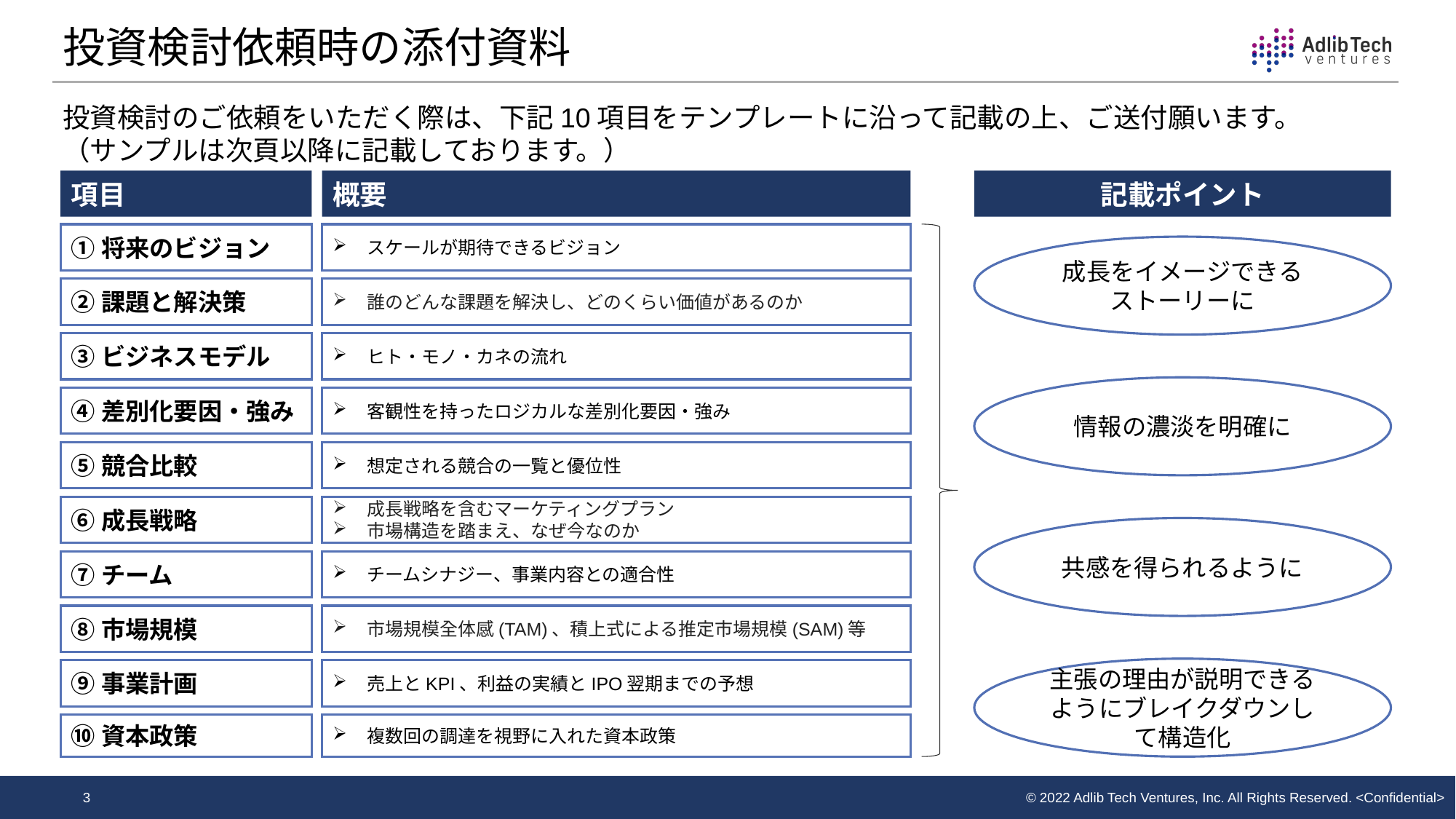

# 投資検討依頼時の添付資料
投資検討のご依頼をいただく際は、下記10項目をテンプレートに沿って記載の上、ご送付願います。
（サンプルは次頁以降に記載しております。）
項目
概要
記載ポイント

①将来のビジョン
スケールが期待できるビジョン
成長をイメージできる
ストーリーに
②課題と解決策
誰のどんな課題を解決し、どのくらい価値があるのか
③ビジネスモデル
ヒト・モノ・カネの流れ
情報の濃淡を明確に
④差別化要因・強み
客観性を持ったロジカルな差別化要因・強み
⑤競合比較
想定される競合の一覧と優位性
⑥成長戦略
成長戦略を含むマーケティングプラン
市場構造を踏まえ、なぜ今なのか
共感を得られるように
⑦チーム
チームシナジー、事業内容との適合性
⑧市場規模
市場規模全体感(TAM)、積上式による推定市場規模(SAM)等
主張の理由が説明できるようにブレイクダウンして構造化
⑨事業計画
売上とKPI、利益の実績とIPO翌期までの予想
⑩資本政策
複数回の調達を視野に入れた資本政策
3
© 2022 Adlib Tech Ventures, Inc. All Rights Reserved. <Confidential>